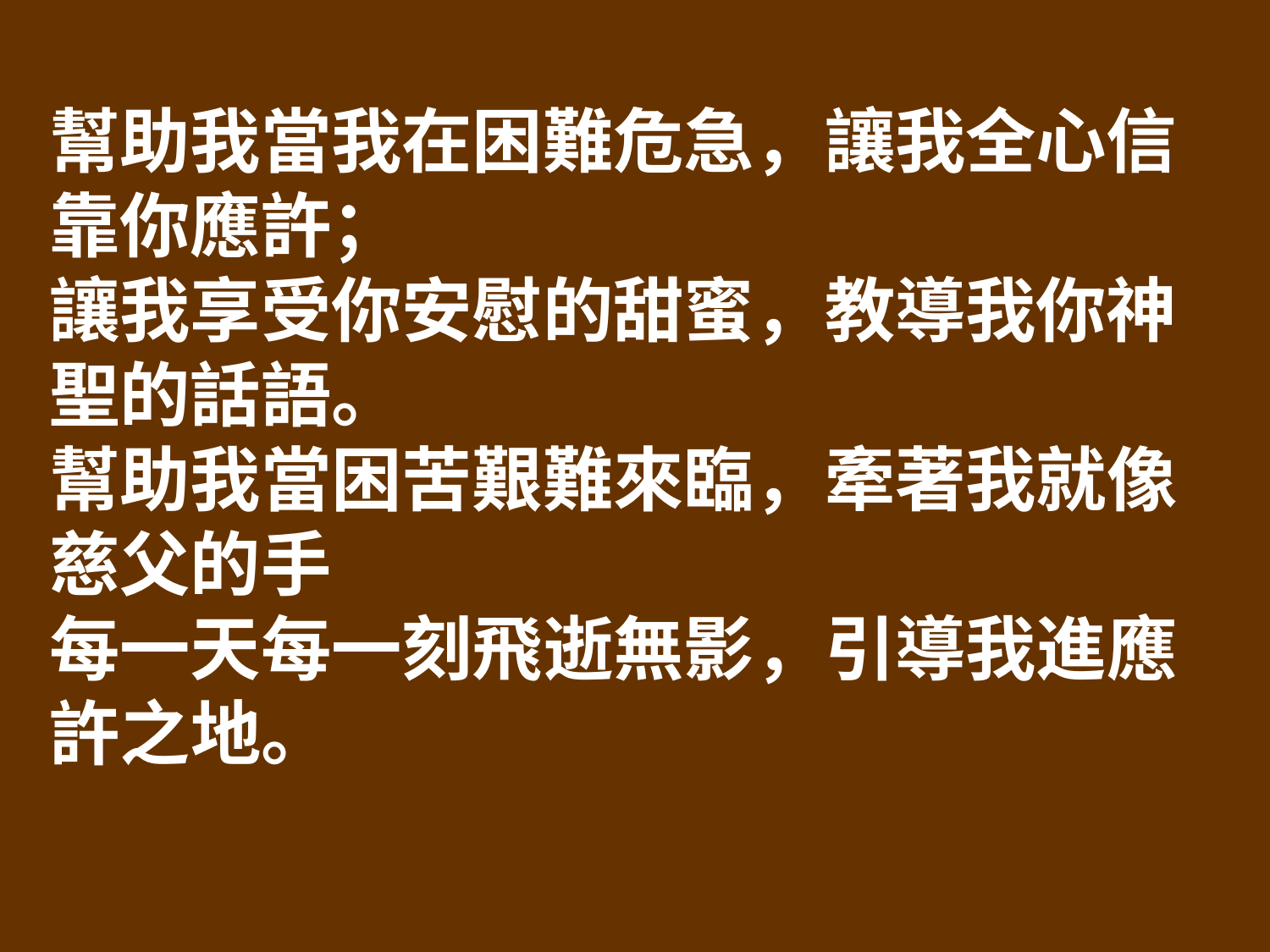

幫助我當我在困難危急，讓我全心信靠你應許；
讓我享受你安慰的甜蜜，教導我你神聖的話語。
幫助我當困苦艱難來臨，牽著我就像慈父的手
每一天每一刻飛逝無影，引導我進應許之地。